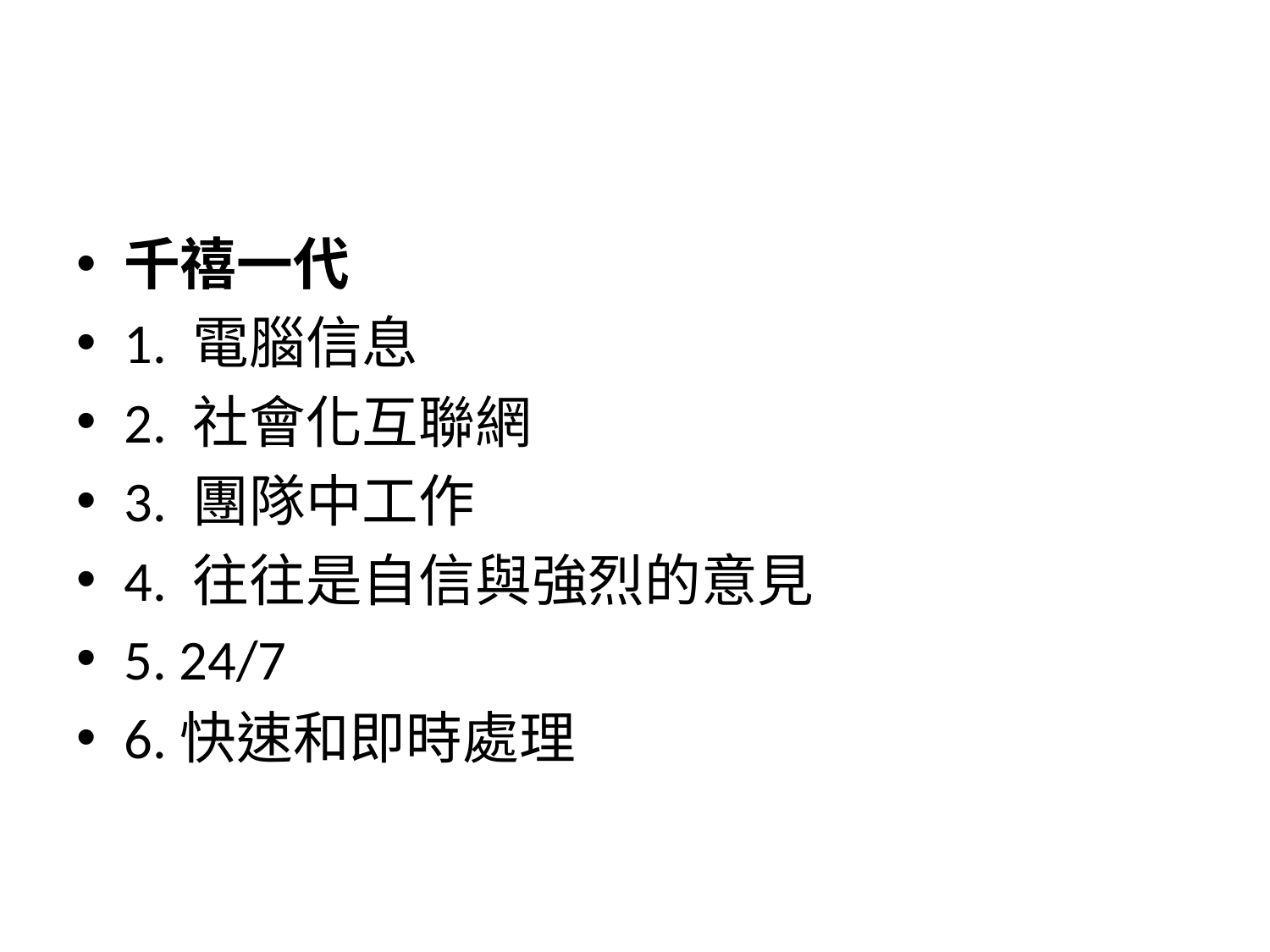

#
千禧一代
1. 電腦信息
2. 社會化互聯網
3. 團隊中工作
4. 往往是自信與強烈的意見
5. 24/7
6.快速和即時處理